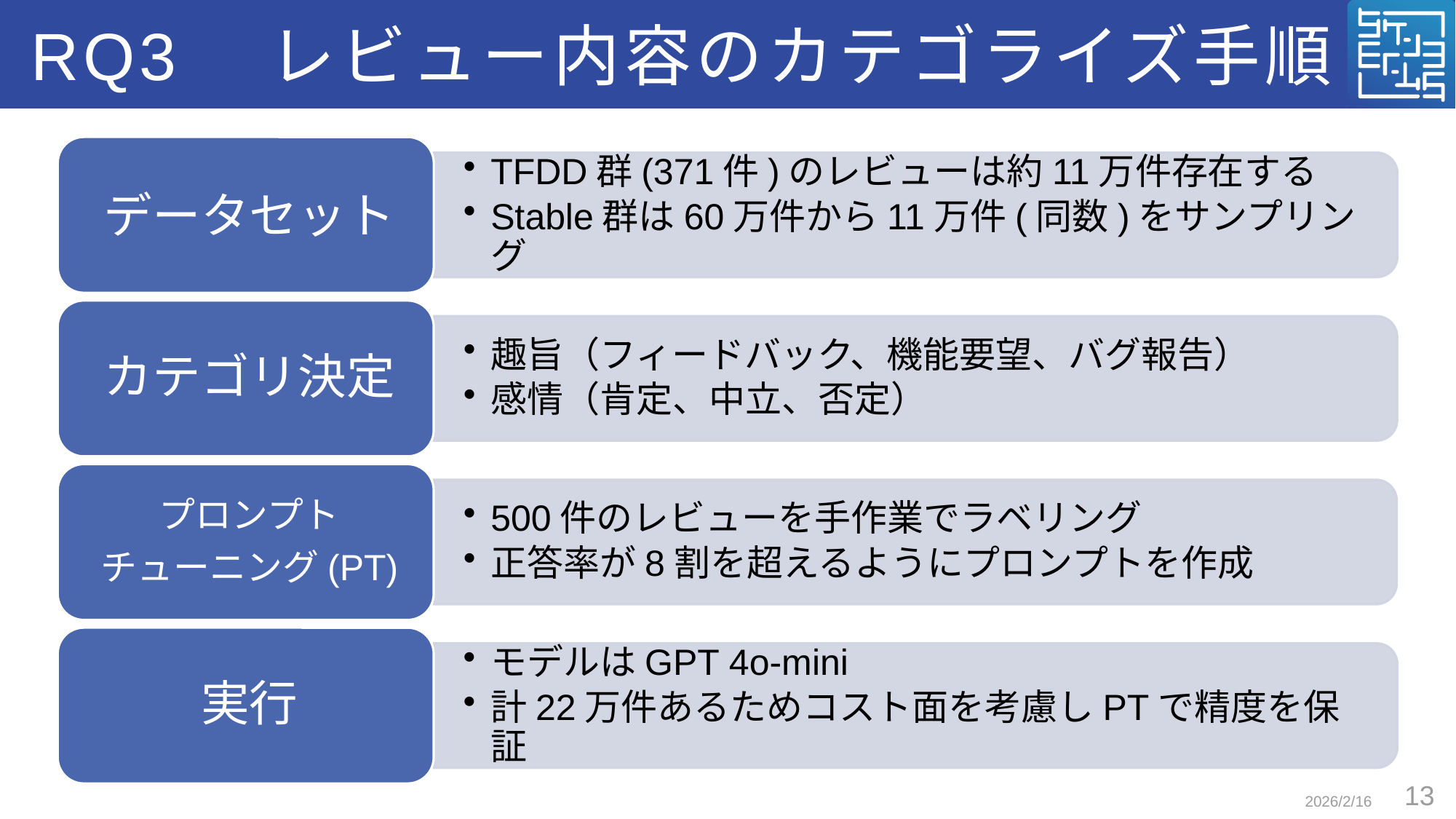

# RQ3　レビュー内容のカテゴライズ手順
TFDD群(371件)のレビューは約11万件存在する
Stable群は60万件から11万件(同数)をサンプリング
データセット
趣旨（フィードバック、機能要望、バグ報告）
感情（肯定、中立、否定）
カテゴリ決定
500件のレビューを手作業でラベリング
正答率が8割を超えるようにプロンプトを作成
プロンプト
チューニング(PT)
モデルはGPT 4o-mini
計22万件あるためコスト面を考慮しPTで精度を保証
実行
13
2026/2/16